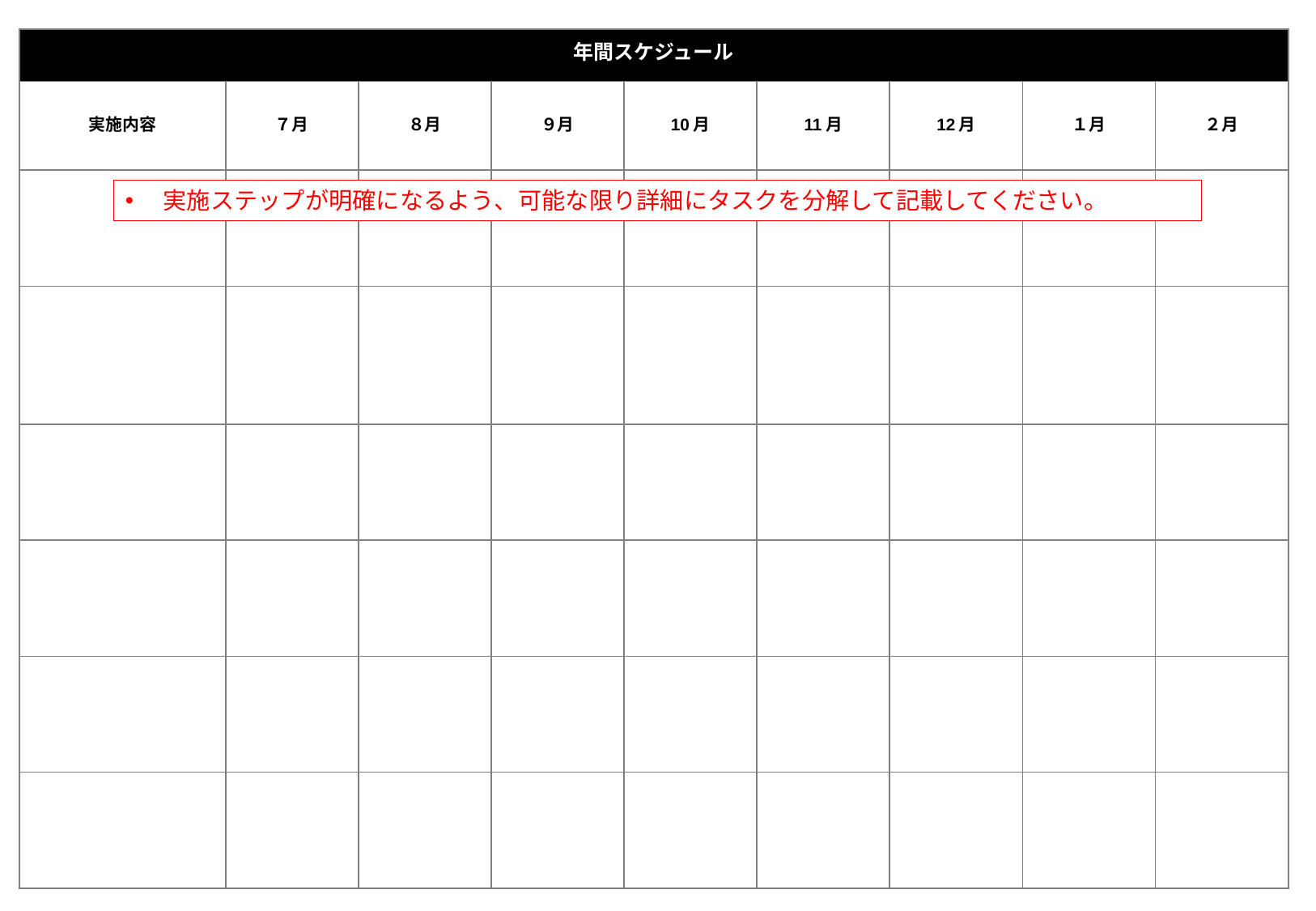

| 年間スケジュール |  |  |  |  |  |  |  |  |
| --- | --- | --- | --- | --- | --- | --- | --- | --- |
| 実施内容 | ７月 | ８月 | ９月 | 10月 | 11月 | 12月 | １月 | ２月 |
|  |  |  |  |  |  |  |  |  |
|  |  |  |  |  |  |  |  |  |
|  |  |  |  |  |  |  |  |  |
|  |  |  |  |  |  |  |  |  |
|  |  |  |  |  |  |  |  |  |
|  |  |  |  |  |  |  |  |  |
実施ステップが明確になるよう、可能な限り詳細にタスクを分解して記載してください。